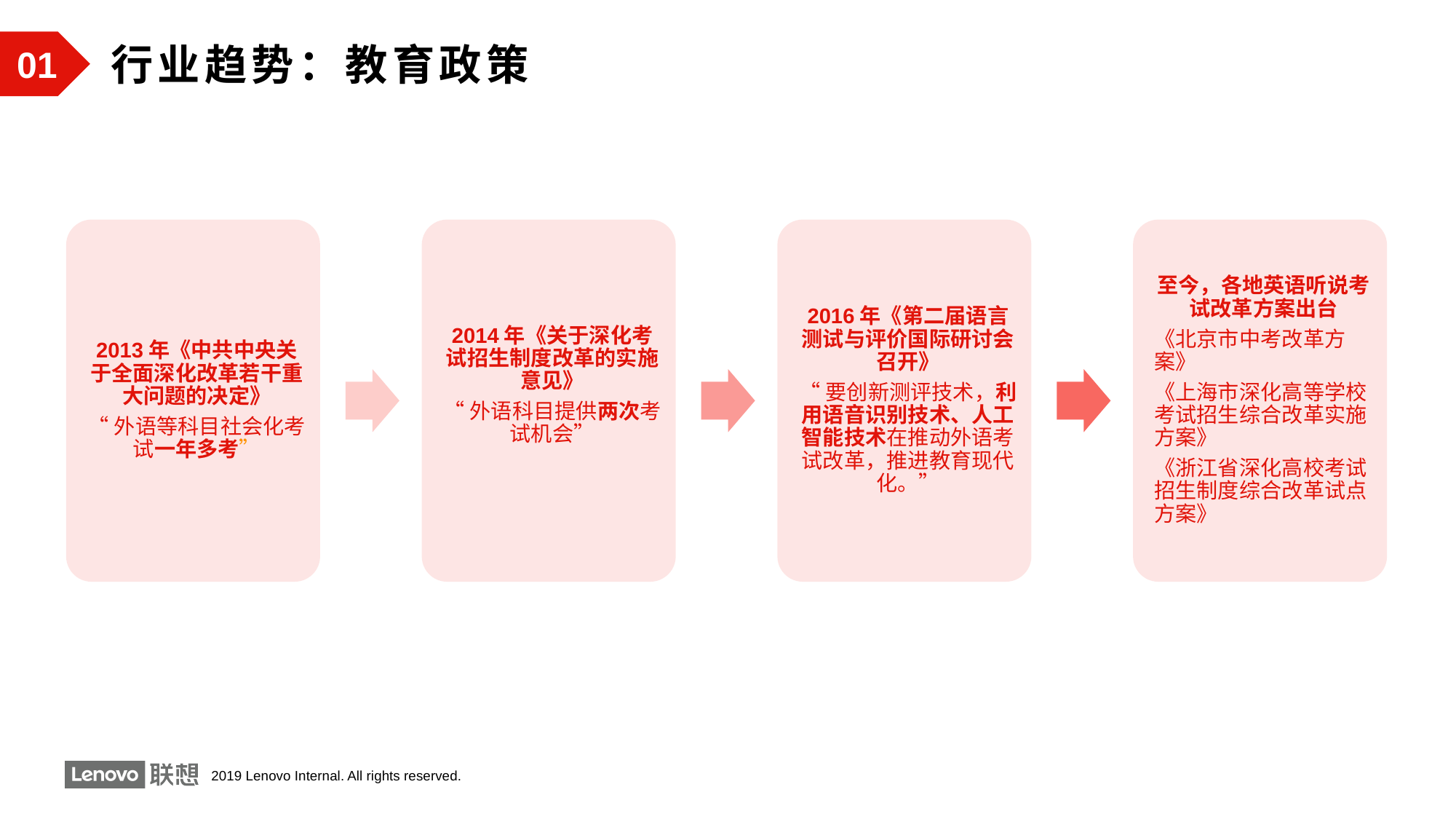

行业趋势：教育政策
01
2013年《中共中央关于全面深化改革若干重大问题的决定》
“外语等科目社会化考试一年多考”

2014年《关于深化考试招生制度改革的实施意见》
“外语科目提供两次考试机会”

2016年《第二届语言测试与评价国际研讨会召开》
“要创新测评技术，利用语音识别技术、人工智能技术在推动外语考试改革，推进教育现代化。”

至今，各地英语听说考试改革方案出台
《北京市中考改革方案》
《上海市深化高等学校考试招生综合改革实施方案》
《浙江省深化高校考试招生制度综合改革试点方案》